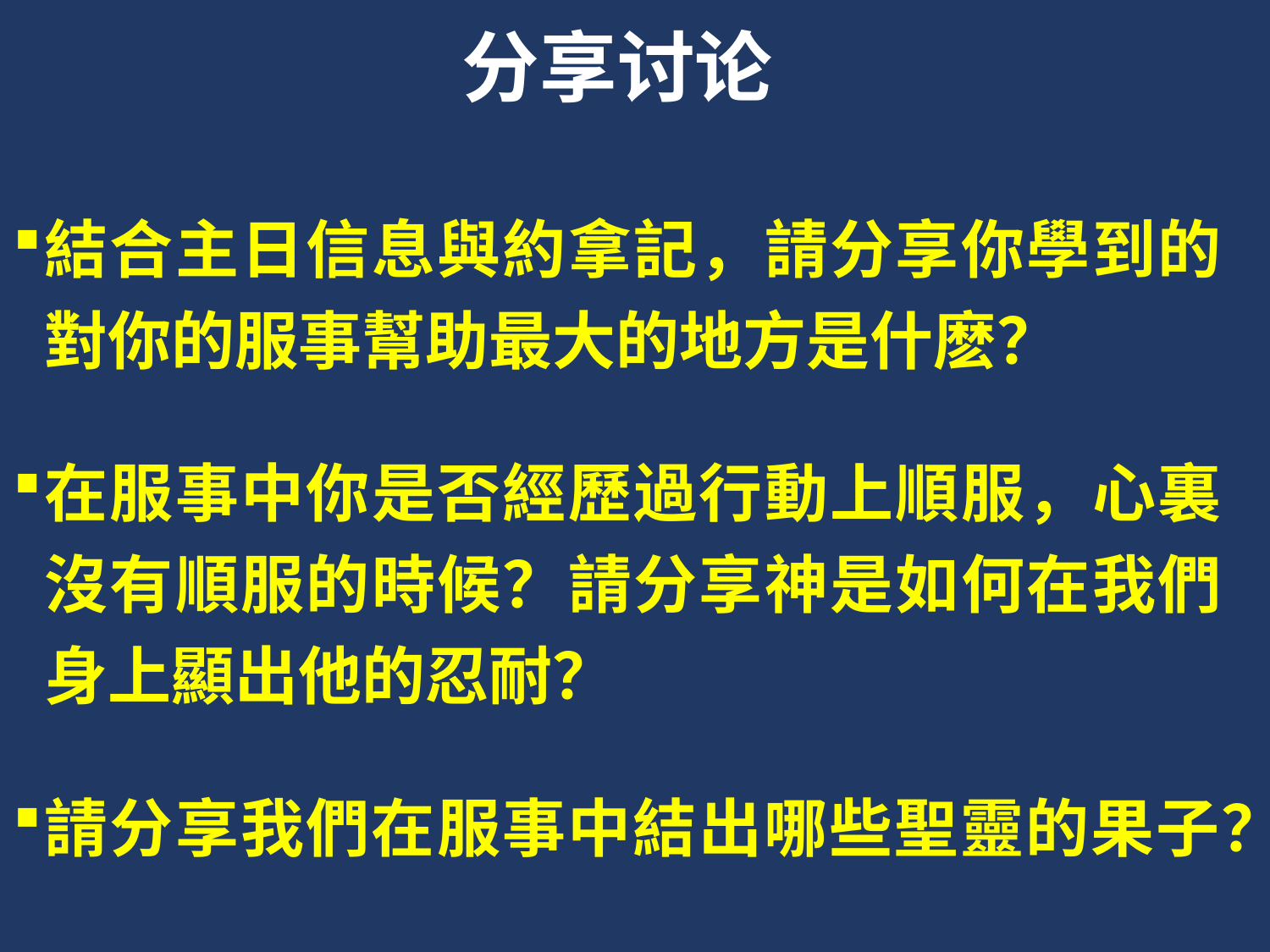

分享讨论

結合主日信息與約拿記，請分享你學到的對你的服事幫助最大的地方是什麽？

在服事中你是否經歷過行動上順服，心裏沒有順服的時候？請分享神是如何在我們身上顯出他的忍耐？

請分享我們在服事中結出哪些聖靈的果子？